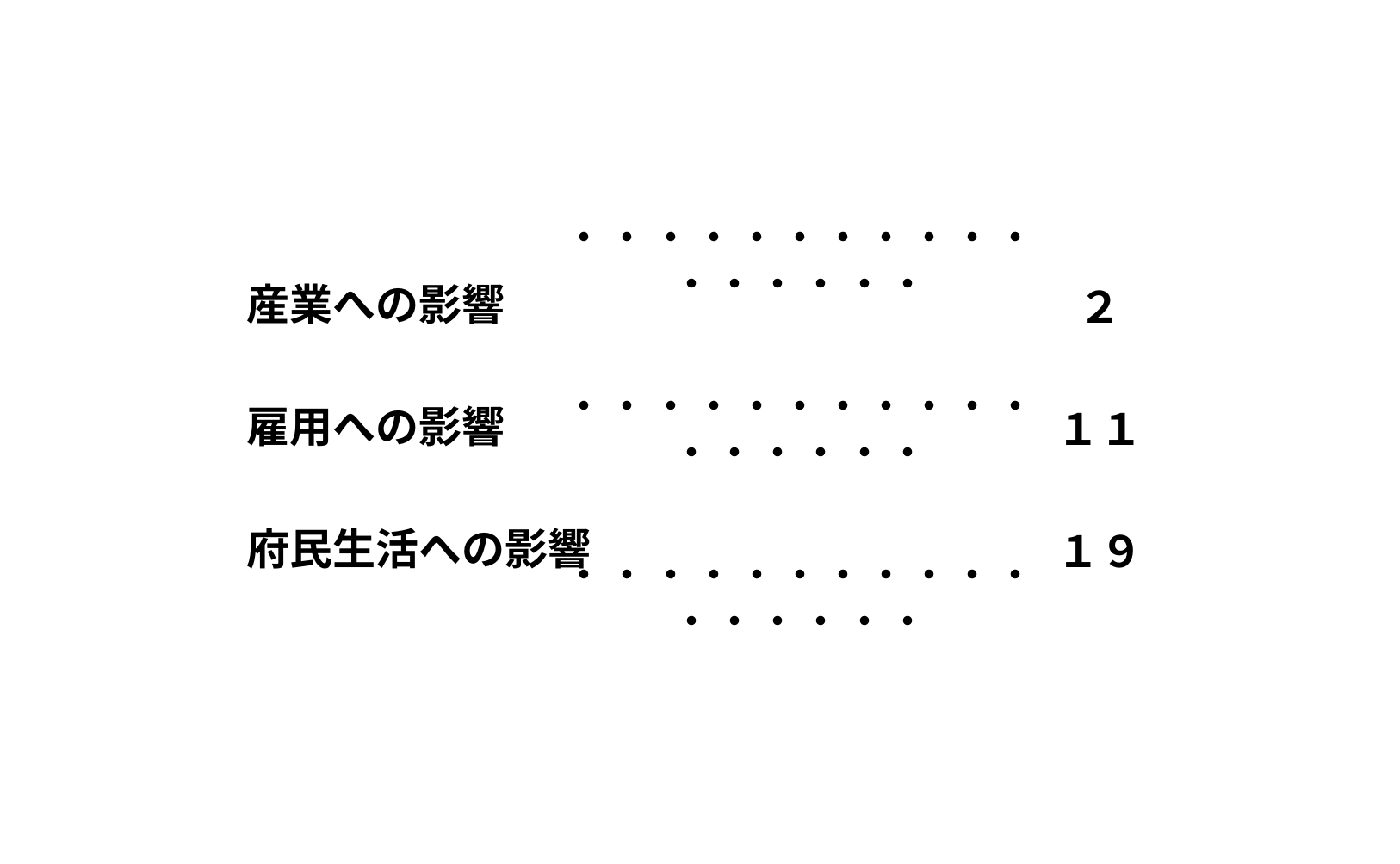

産業への影響

雇用への影響

府民生活への影響
・・・・・・・・・・・・・・・・・

・・・・・・・・・・・・・・・・・

・・・・・・・・・・・・・・・・・
２

１１

１９